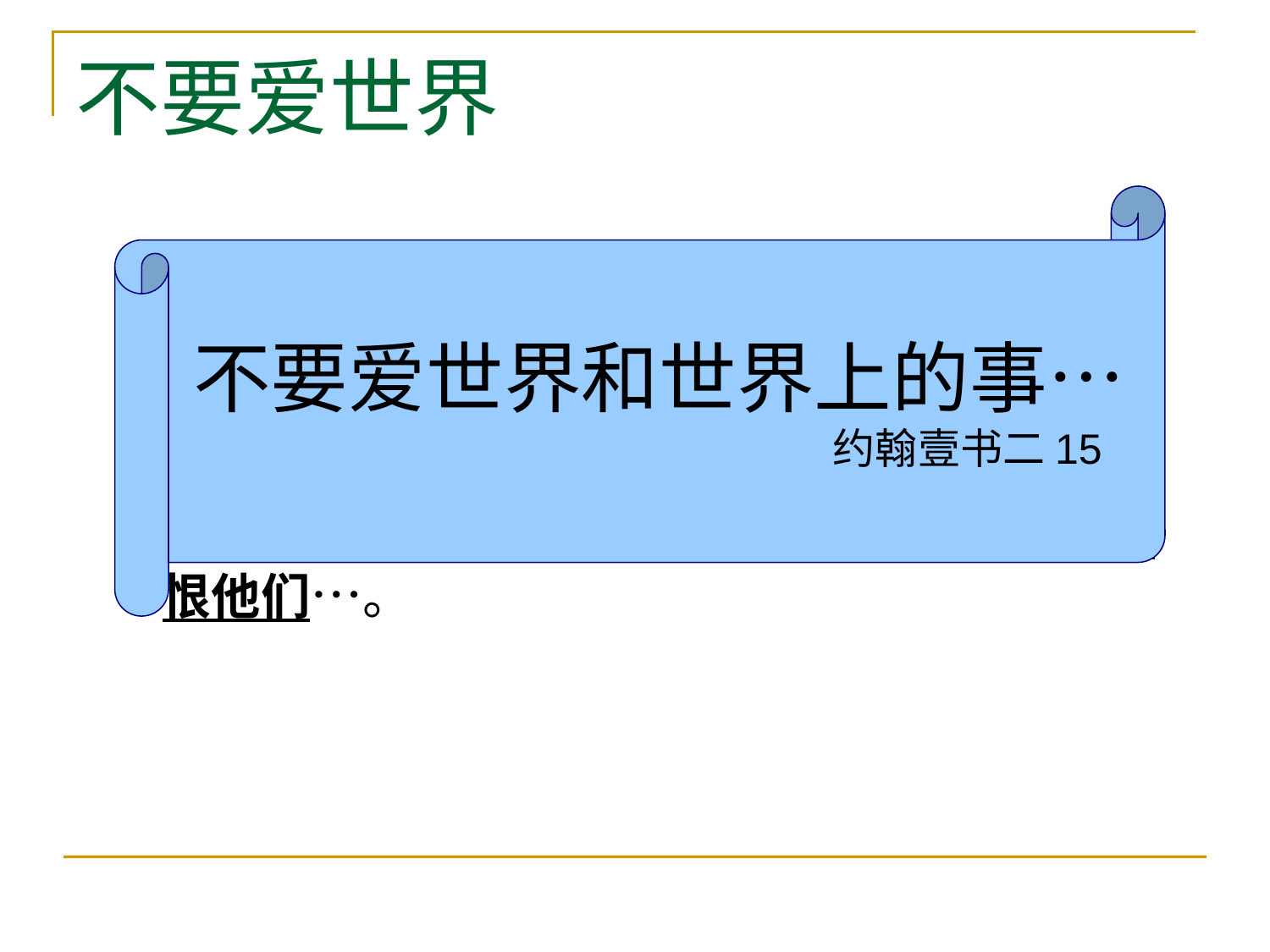

# 不要爱世界
不要爱世界和世界上的事…
约翰壹书二15

      约壹二15：  不要爱世界，和世界上的事。人若爱世界，爱父的心就不在他里面了。

       约十七14：  我已将你的道赐给他们。世界又恨他们…。